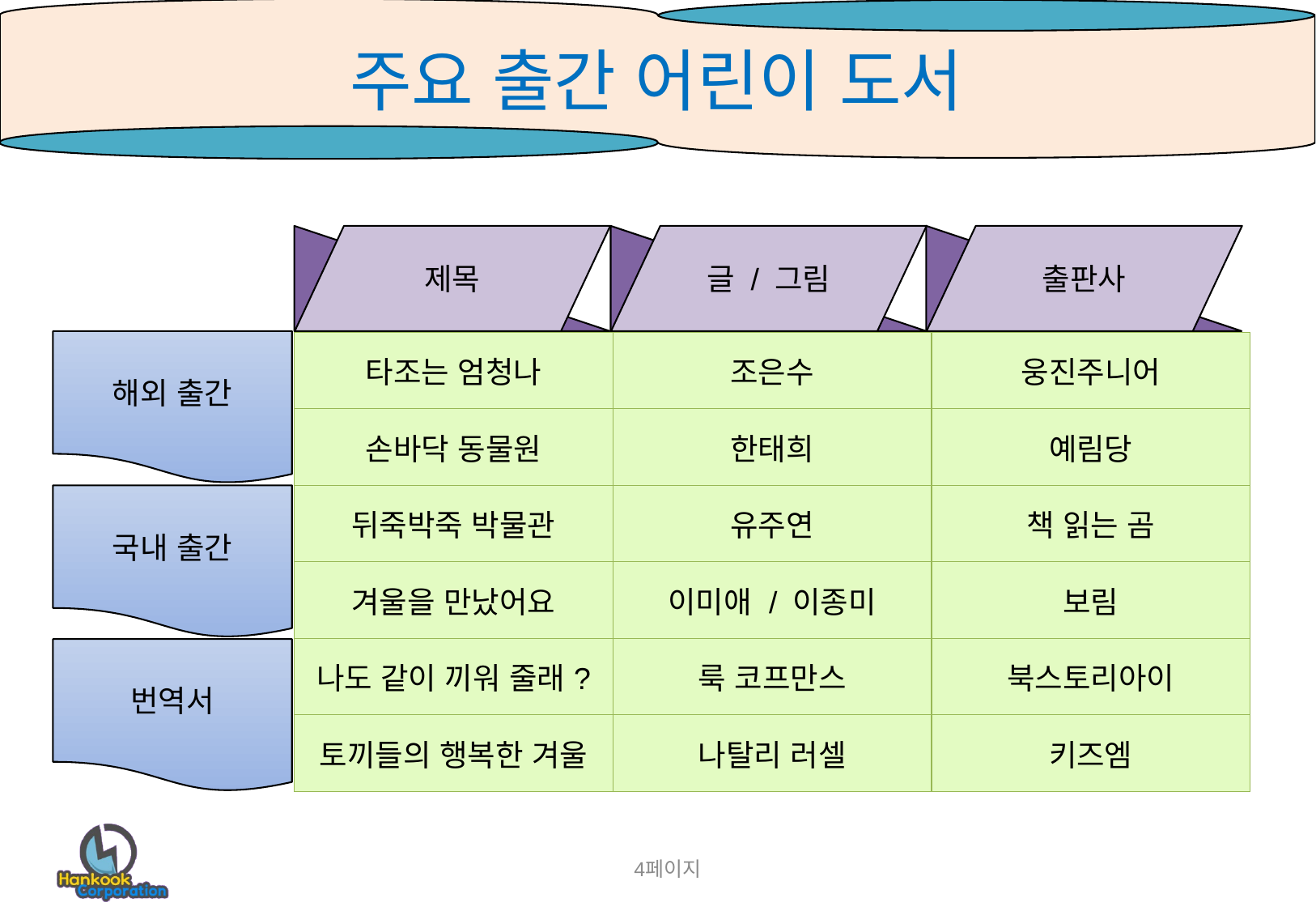

# 주요 출간 어린이 도서

제목

글 / 그림

출판사
해외 출간
| 타조는 엄청나 | 조은수 | 웅진주니어 |
| --- | --- | --- |
| 손바닥 동물원 | 한태희 | 예림당 |
| 뒤죽박죽 박물관 | 유주연 | 책 읽는 곰 |
| 겨울을 만났어요 | 이미애 / 이종미 | 보림 |
| 나도 같이 끼워 줄래? | 룩 코프만스 | 북스토리아이 |
| 토끼들의 행복한 겨울 | 나탈리 러셀 | 키즈엠 |
국내 출간
번역서
4페이지